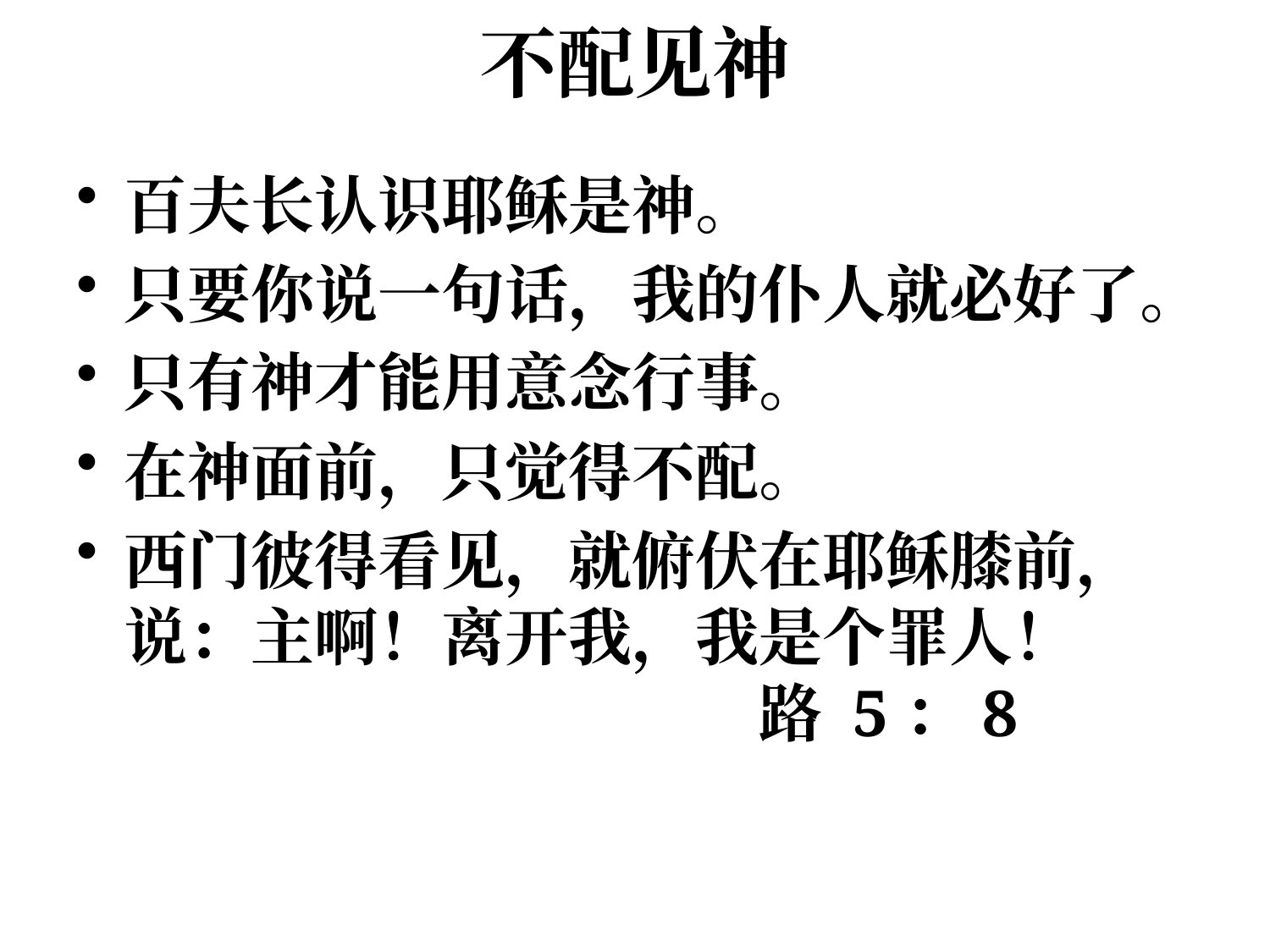

# 不配见神
百夫长认识耶稣是神。
只要你说一句话，我的仆人就必好了。
只有神才能用意念行事。
在神面前，只觉得不配。
西门彼得看见，就俯伏在耶稣膝前，说：主啊！离开我，我是个罪人！						路 5：8